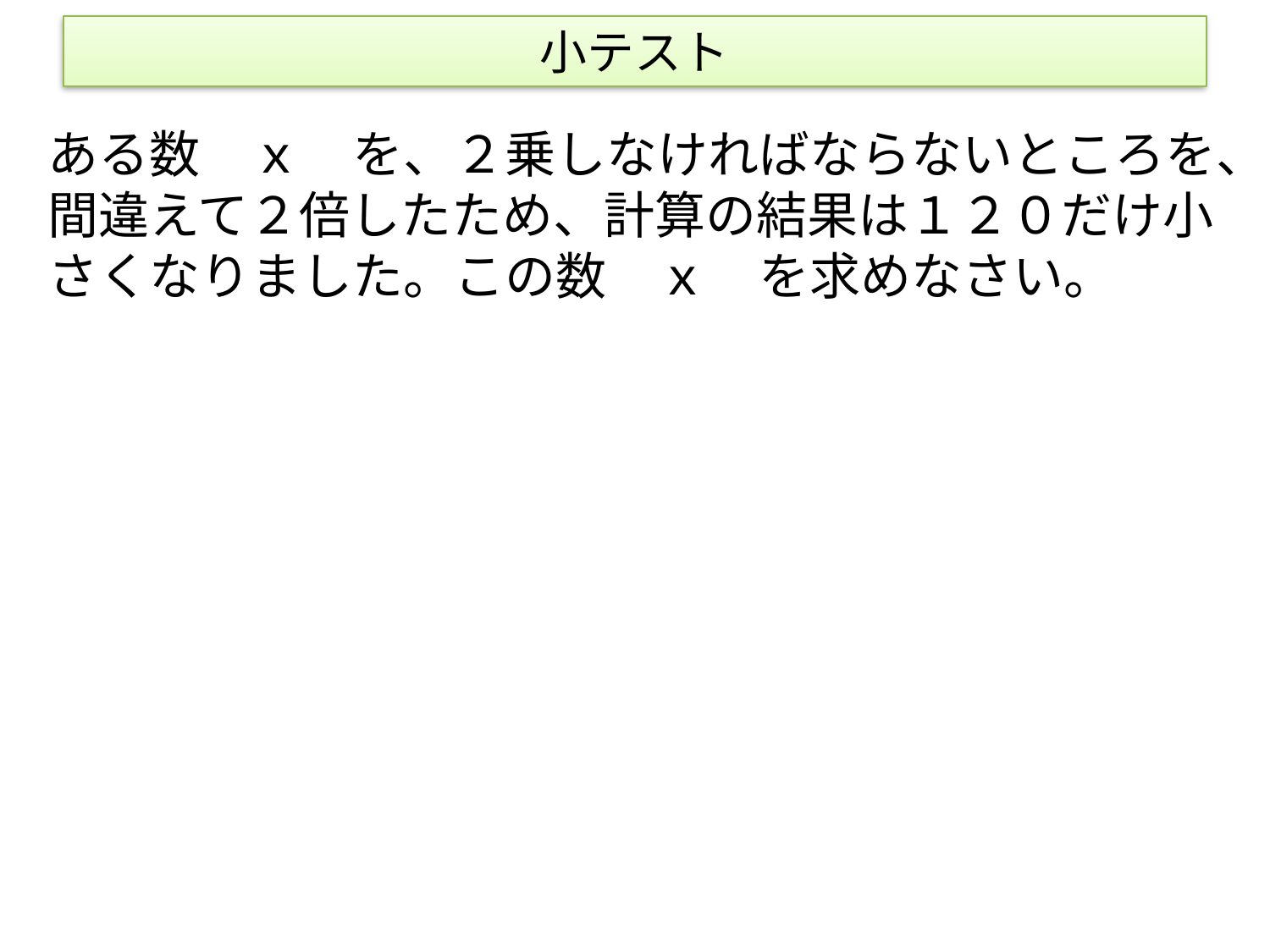

# 小テスト
ある数　ｘ　を、２乗しなければならないところを、間違えて２倍したため、計算の結果は１２０だけ小さくなりました。この数　ｘ　を求めなさい。